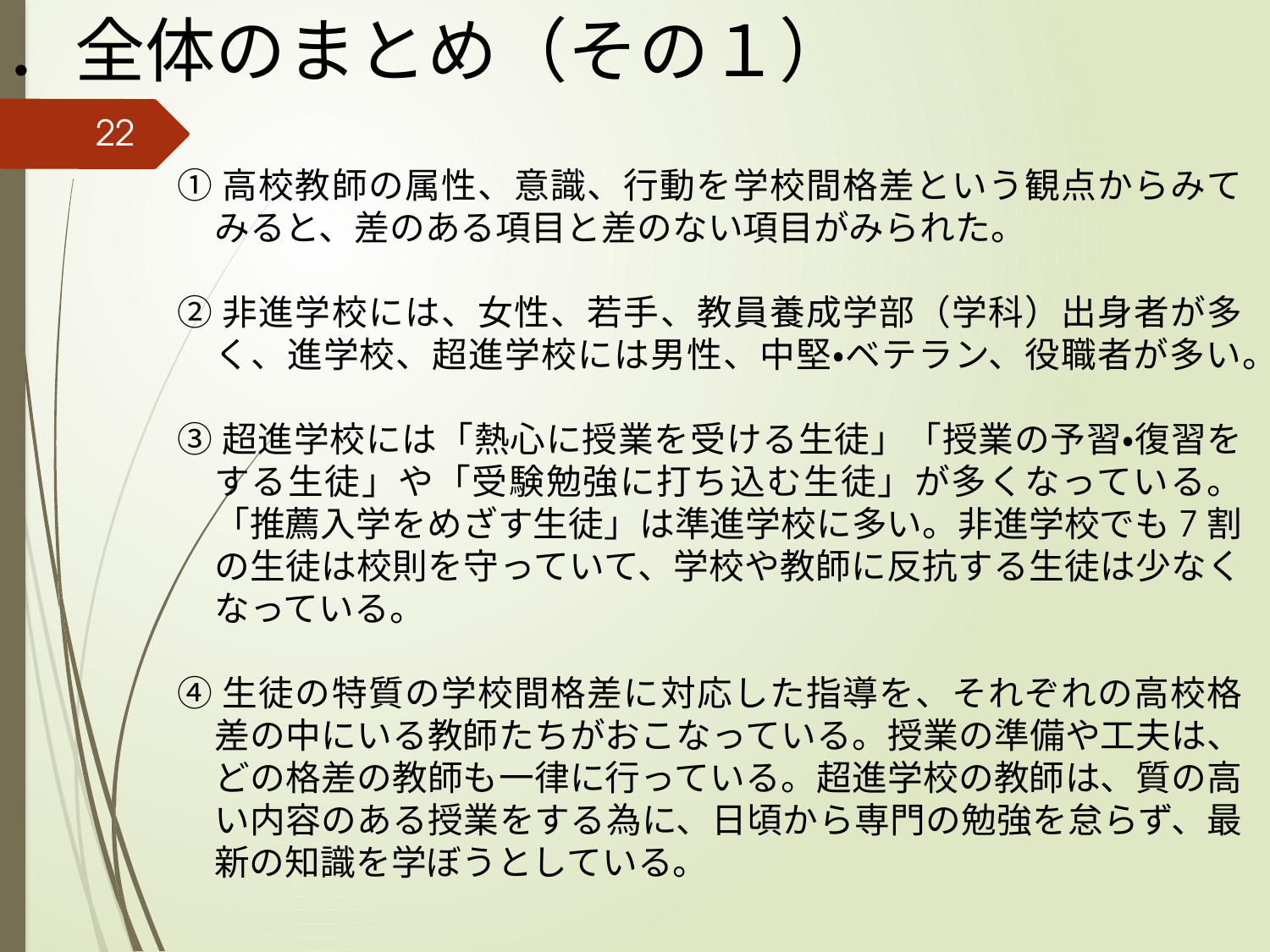

５．全体のまとめ（その１）
22
①高校教師の属性、意識、行動を学校間格差という観点からみてみると、差のある項目と差のない項目がみられた。

②非進学校には、女性、若手、教員養成学部（学科）出身者が多く、進学校、超進学校には男性、中堅・ベテラン、役職者が多い。

③超進学校には「熱心に授業を受ける生徒」「授業の予習・復習をする生徒」や「受験勉強に打ち込む生徒」が多くなっている。「推薦入学をめざす生徒」は準進学校に多い。非進学校でも7割の生徒は校則を守っていて、学校や教師に反抗する生徒は少なくなっている。

④生徒の特質の学校間格差に対応した指導を、それぞれの高校格差の中にいる教師たちがおこなっている。授業の準備や工夫は、どの格差の教師も一律に行っている。超進学校の教師は、質の高い内容のある授業をする為に、日頃から専門の勉強を怠らず、最新の知識を学ぼうとしている。